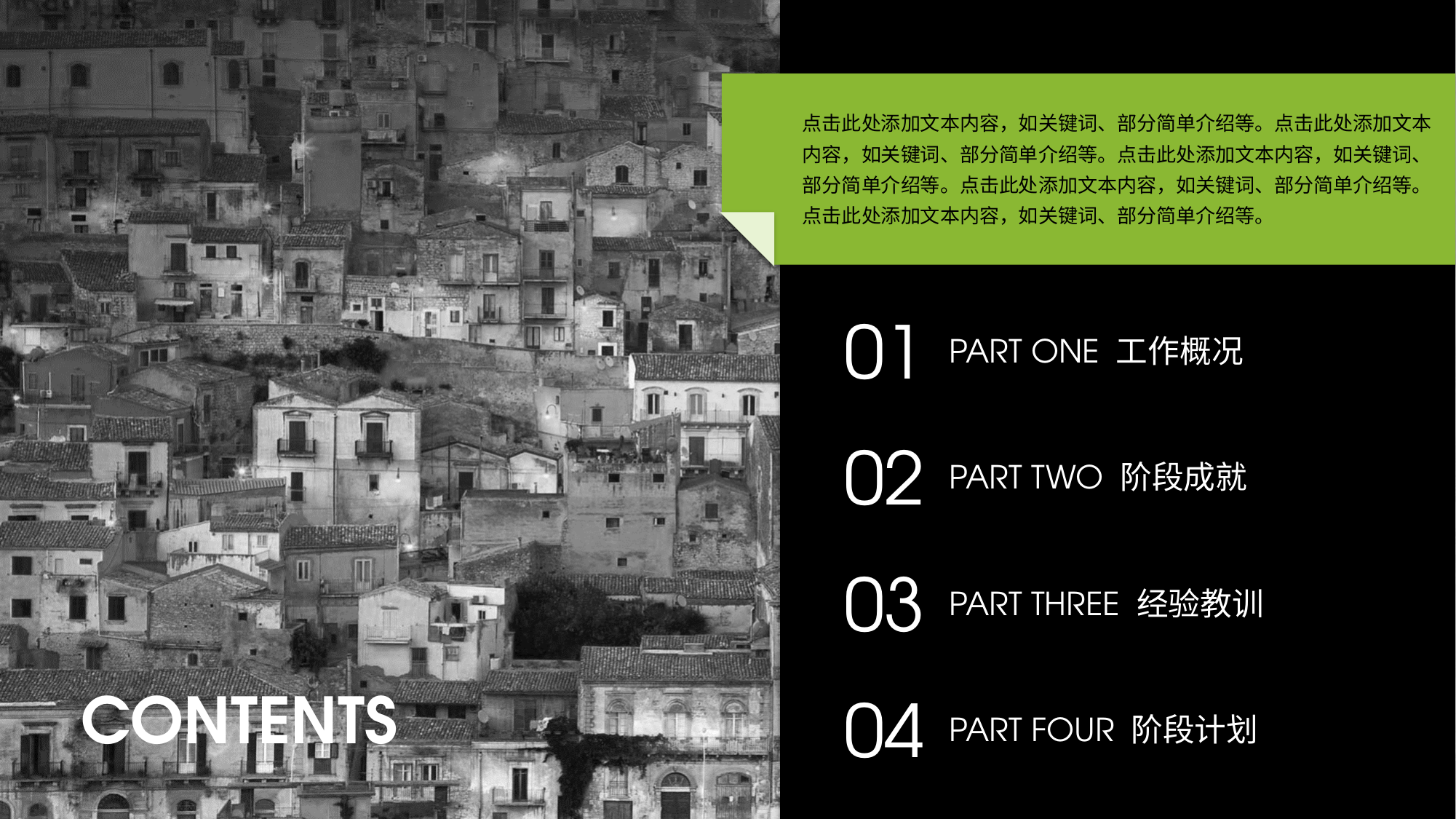

点击此处添加文本内容，如关键词、部分简单介绍等。点击此处添加文本内容，如关键词、部分简单介绍等。点击此处添加文本内容，如关键词、部分简单介绍等。点击此处添加文本内容，如关键词、部分简单介绍等。点击此处添加文本内容，如关键词、部分简单介绍等。
01
PART ONE 工作概况
02
PART TWO 阶段成就
03
PART THREE 经验教训
CONTENTS
04
PART FOUR 阶段计划